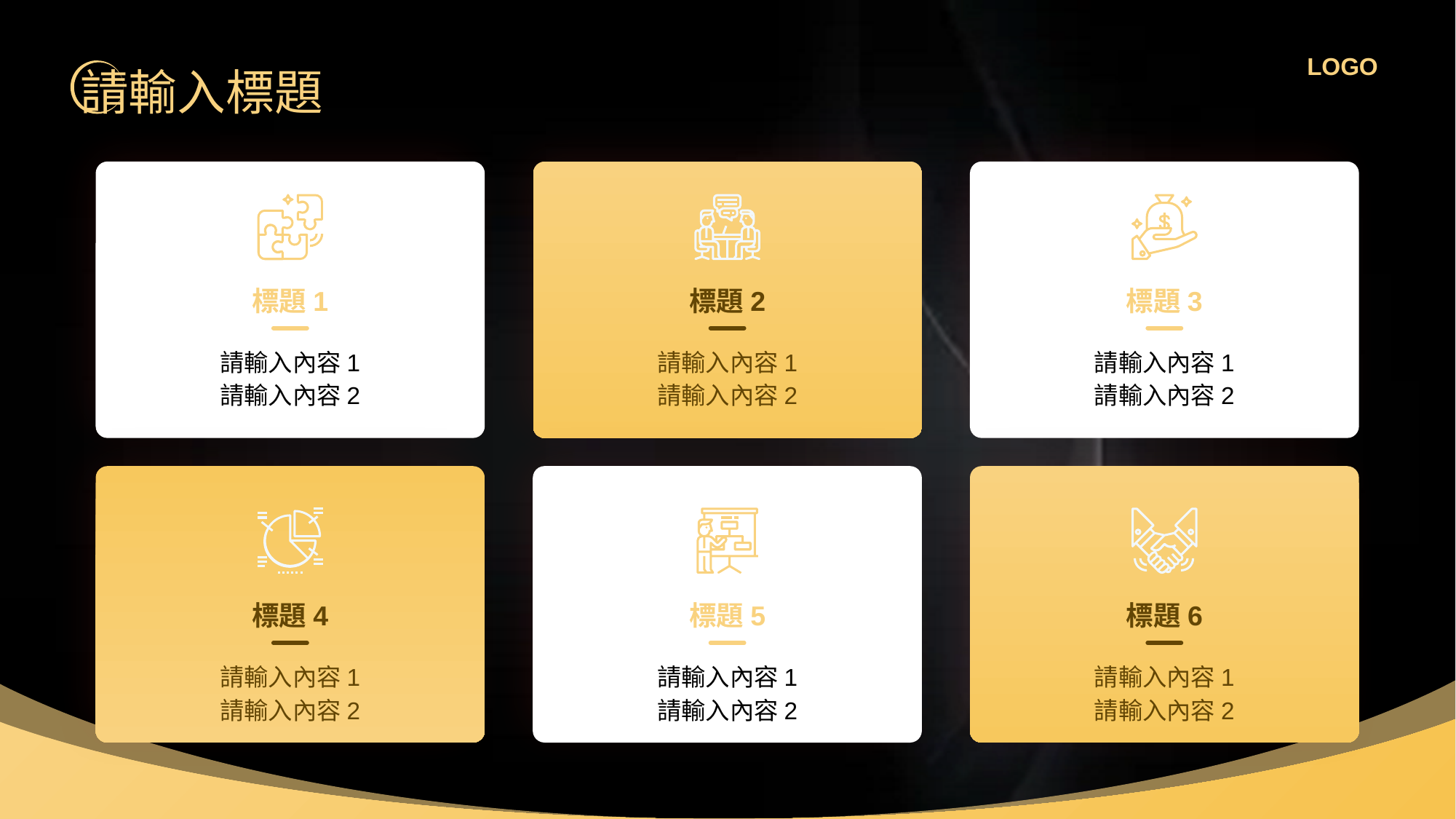

LOGO
請輸入標題

標題1
標題2
標題3
請輸入內容1
請輸入內容2
請輸入內容1
請輸入內容2
請輸入內容1
請輸入內容2

標題4
標題5
標題6
請輸入內容1
請輸入內容2
請輸入內容1
請輸入內容2
請輸入內容1
請輸入內容2